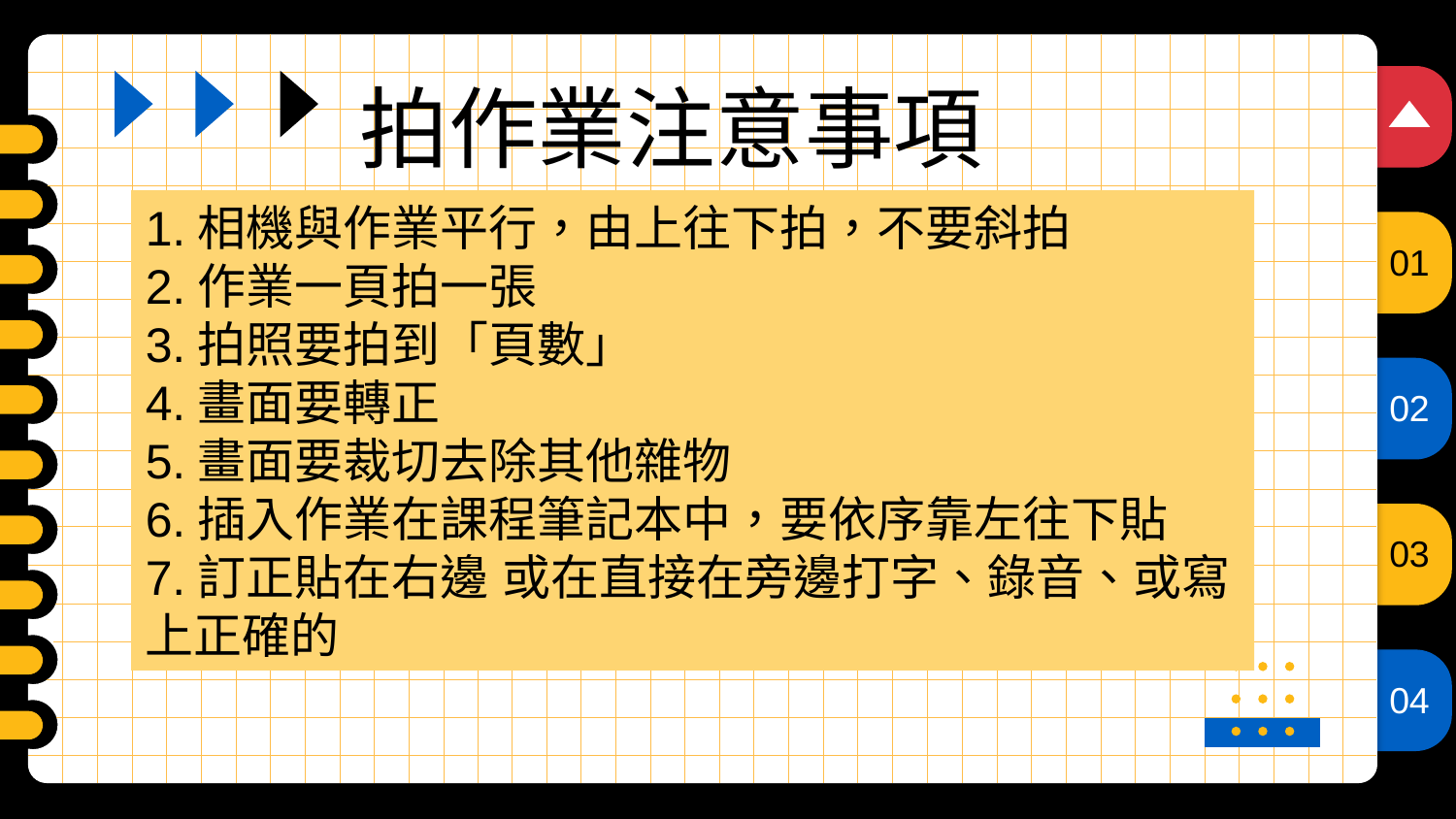

1.相機與作業平行，由上往下拍，不要斜拍
2.作業一頁拍一張
3.拍照要拍到「頁數」
4.畫面要轉正
5.畫面要裁切去除其他雜物
6.插入作業在課程筆記本中，要依序靠左往下貼
7.訂正貼在右邊 或在直接在旁邊打字、錄音、或寫上正確的
# 拍作業注意事項